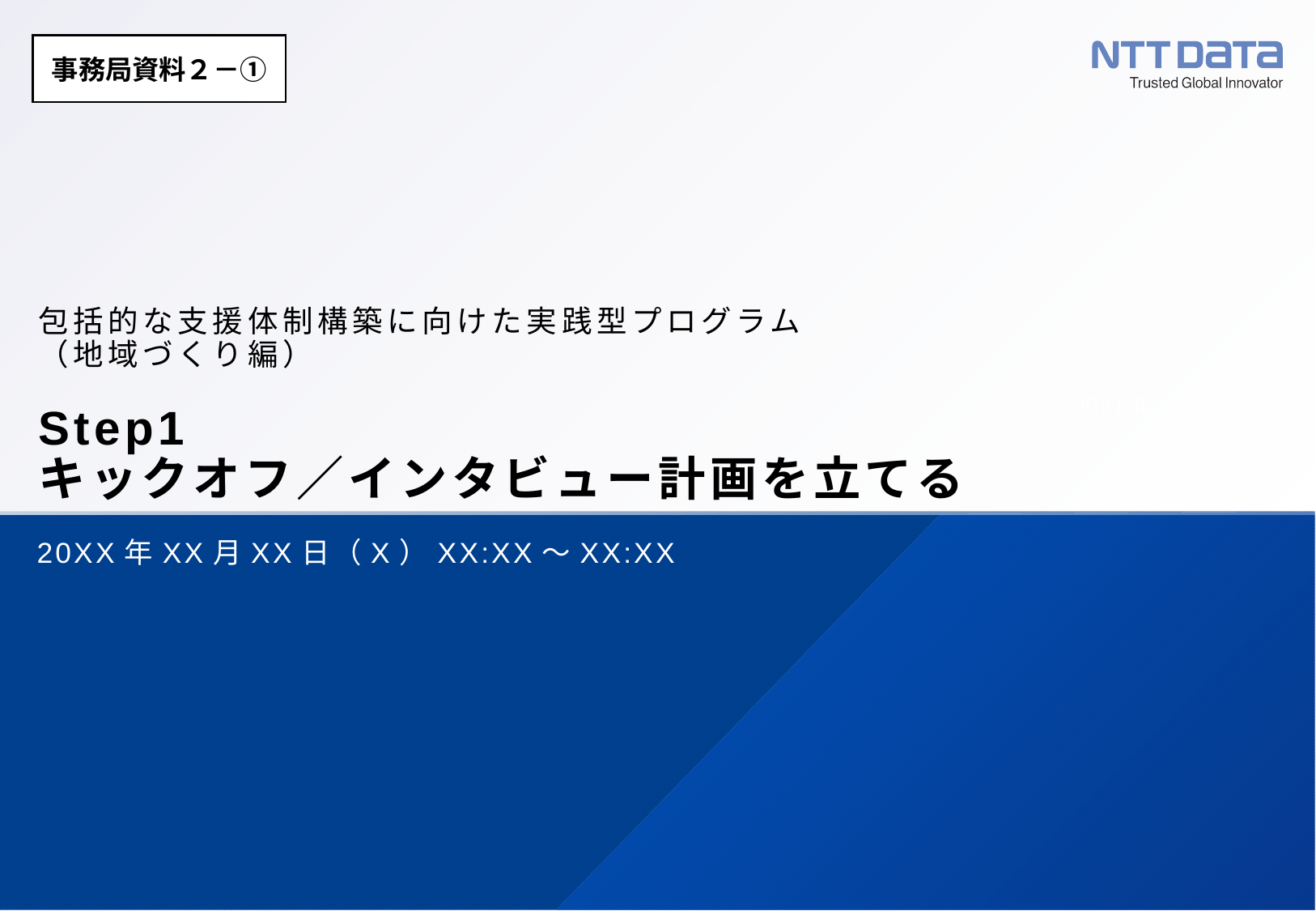

事務局資料２－①
# 包括的な支援体制構築に向けた実践型プログラム （地域づくり編） Step1 キックオフ／インタビュー計画を立てる
20XX年XX月XX日（X）XX:XX～XX:XX